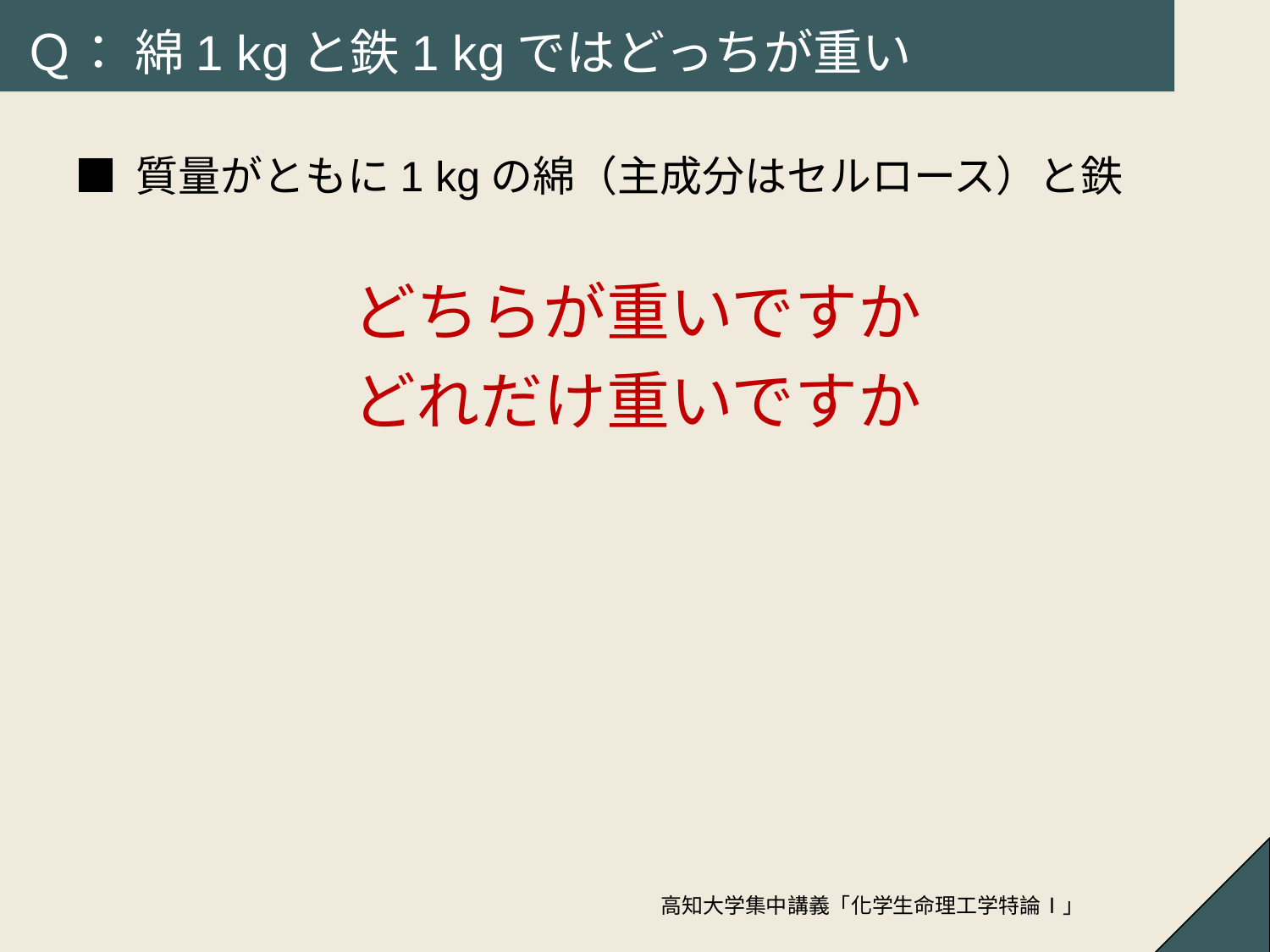

# Ｑ： 綿1 kgと鉄1 kgではどっちが重い

■	質量がともに1 kgの綿（主成分はセルロース）と鉄

どちらが重いですか
どれだけ重いですか